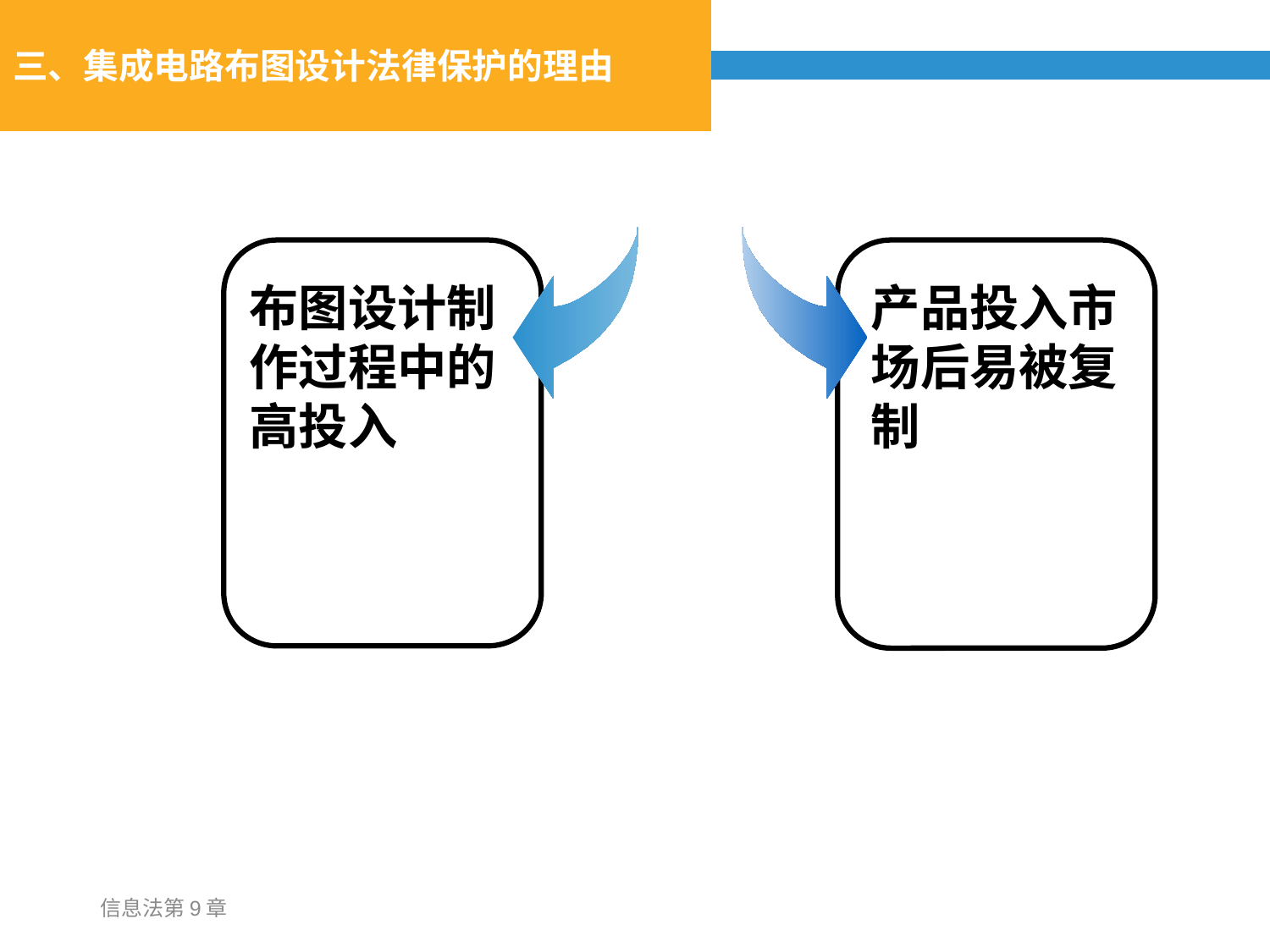

# 三、集成电路布图设计法律保护的理由

布图设计制作过程中的高投入

产品投入市场后易被复制
信息法第9章